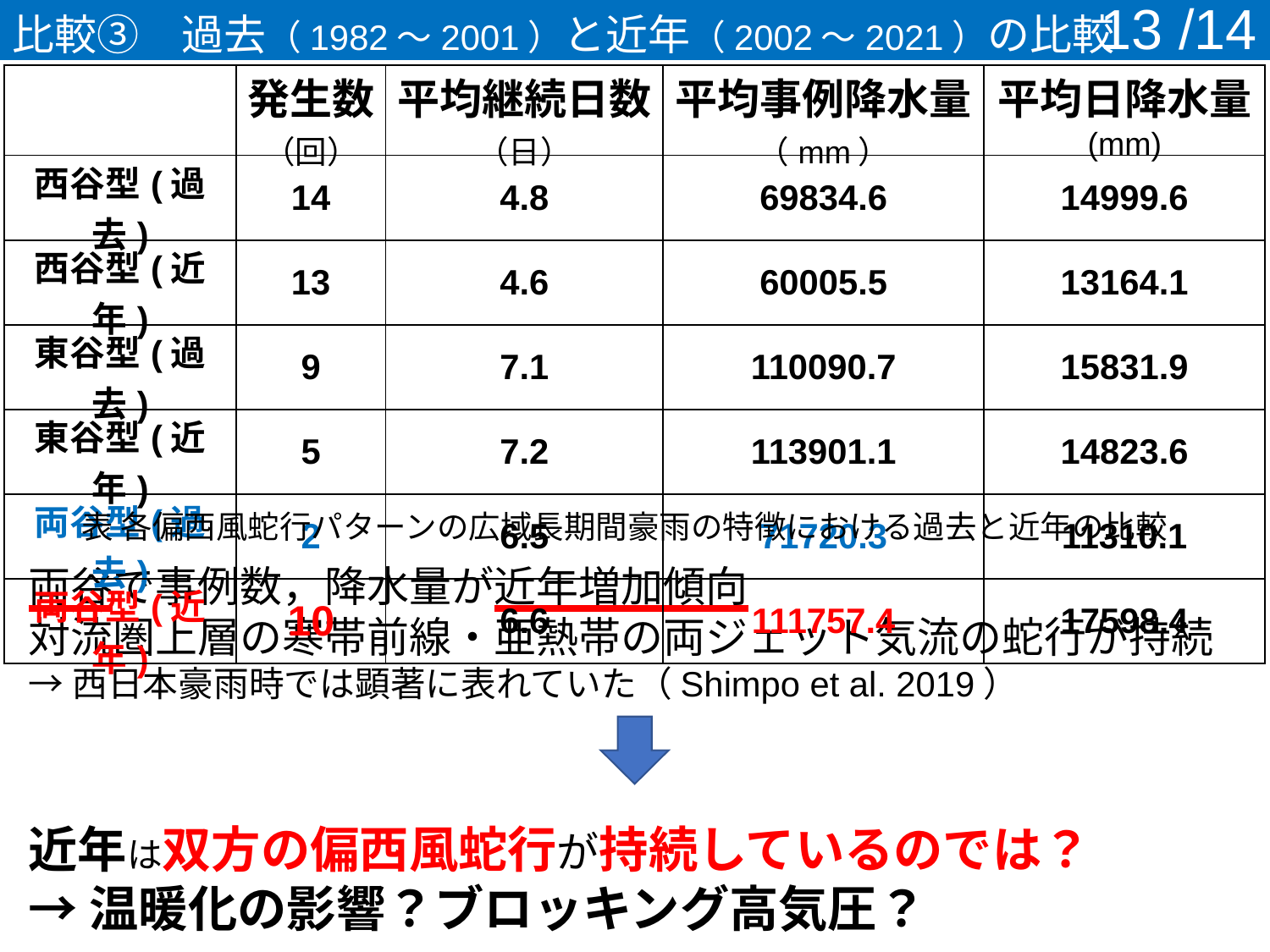

比較③　過去（1982～2001）と近年（2002～2021）の比較
13 /14
|  | 発生数 （回） | 平均継続日数 （日） | 平均事例降水量 （mm） | 平均日降水量 (mm) |
| --- | --- | --- | --- | --- |
| 西谷型(過去) | 14 | 4.8 | 69834.6 | 14999.6 |
| 西谷型(近年) | 13 | 4.6 | 60005.5 | 13164.1 |
| 東谷型(過去) | 9 | 7.1 | 110090.7 | 15831.9 |
| 東谷型(近年) | 5 | 7.2 | 113901.1 | 14823.6 |
| 両谷型(過去) | 2 | 6.5 | 71720.3 | 11310.1 |
| 両谷型(近年) | 10 | 6.6 | 111757.4 | 17598.4 |

表 各偏西風蛇行パターンの広域長期間豪雨の特徴における過去と近年の比較
両谷で事例数，降水量が近年増加傾向
対流圏上層の寒帯前線・亜熱帯の両ジェット気流の蛇行が持続
→西日本豪雨時では顕著に表れていた（Shimpo et al. 2019）

近年は双方の偏西風蛇行が持続しているのでは？
→温暖化の影響？ブロッキング高気圧？